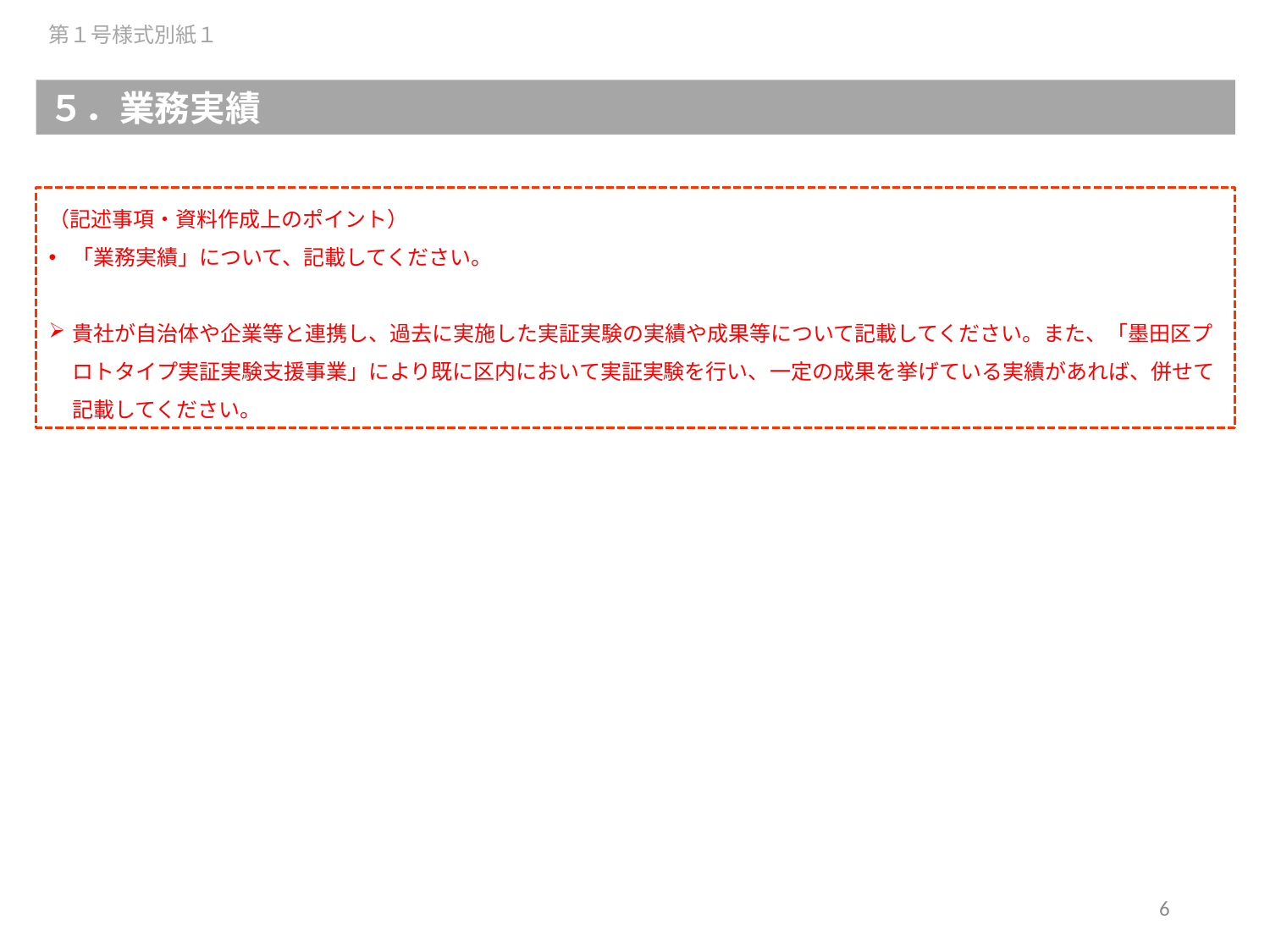

第１号様式別紙１
５．業務実績
（記述事項・資料作成上のポイント）
「業務実績」について、記載してください。

貴社が自治体や企業等と連携し、過去に実施した実証実験の実績や成果等について記載してください。また、「墨田区プロトタイプ実証実験支援事業」により既に区内において実証実験を行い、一定の成果を挙げている実績があれば、併せて記載してください。
6